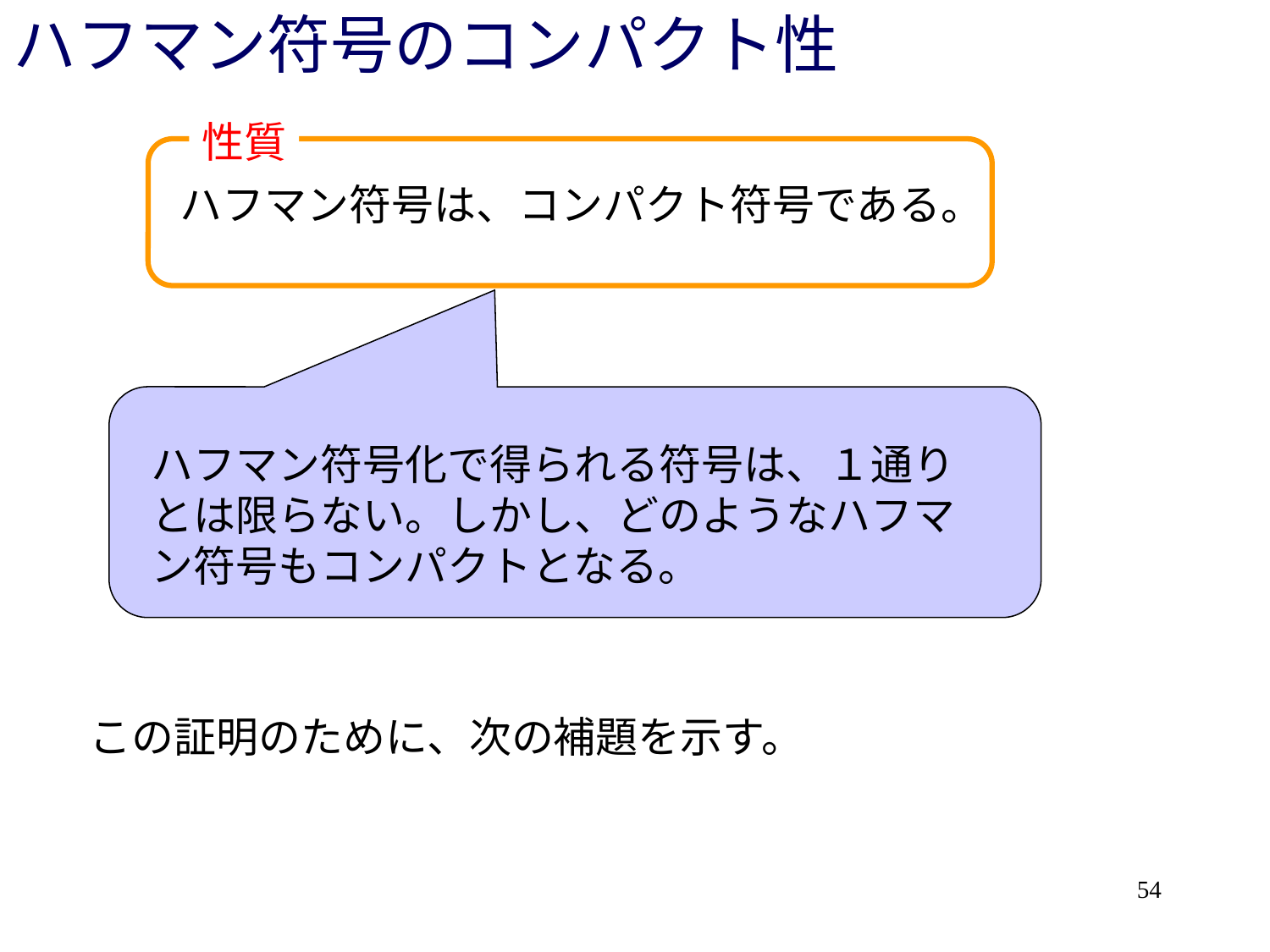

# ハフマン符号のコンパクト性
性質

ハフマン符号は、コンパクト符号である。

ハフマン符号化で得られる符号は、１通りとは限らない。しかし、どのようなハフマン符号もコンパクトとなる。
この証明のために、次の補題を示す。

54